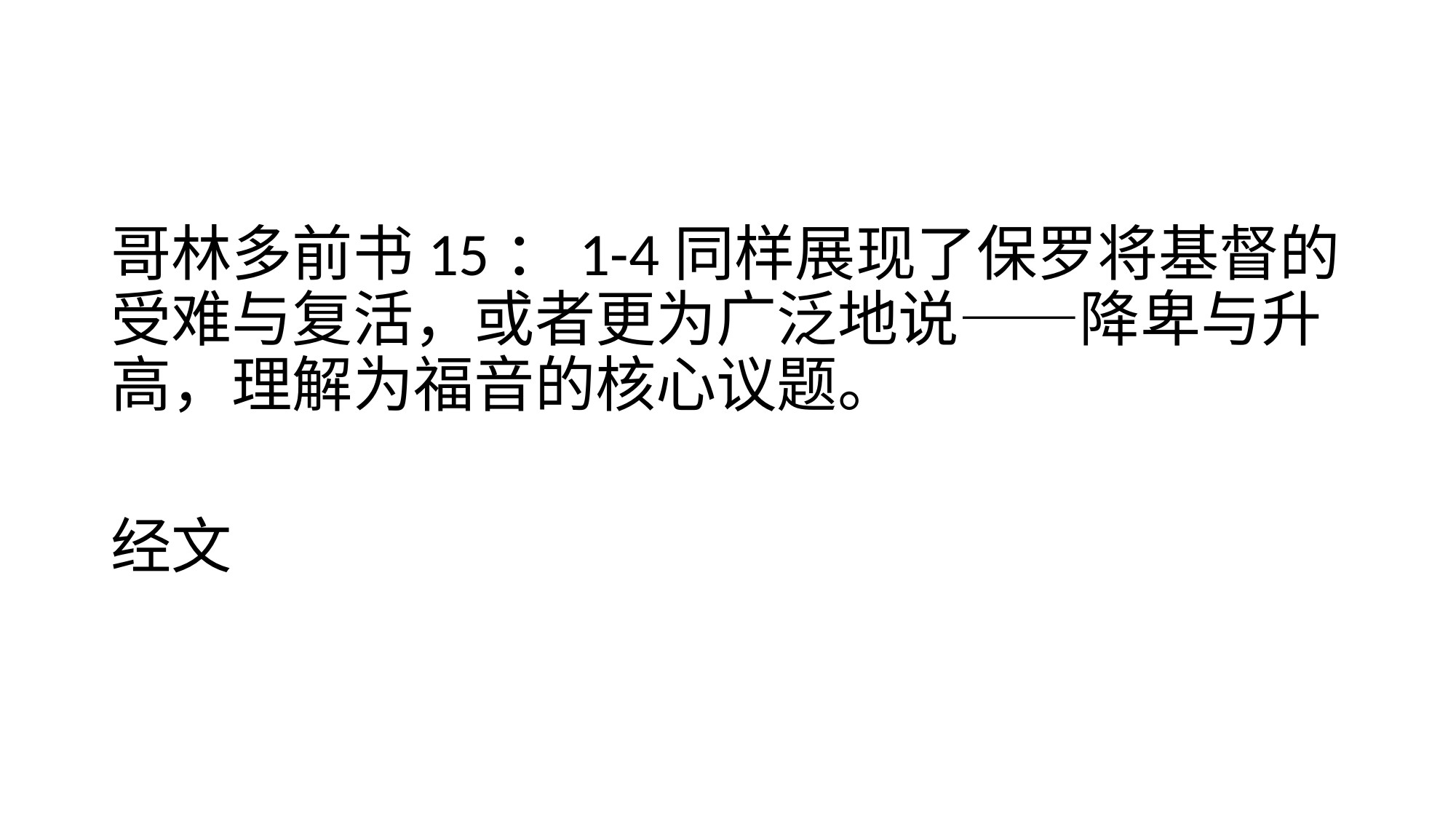

#
哥林多前书15：1-4同样展现了保罗将基督的受难与复活，或者更为广泛地说——降卑与升高，理解为福音的核心议题。

经文